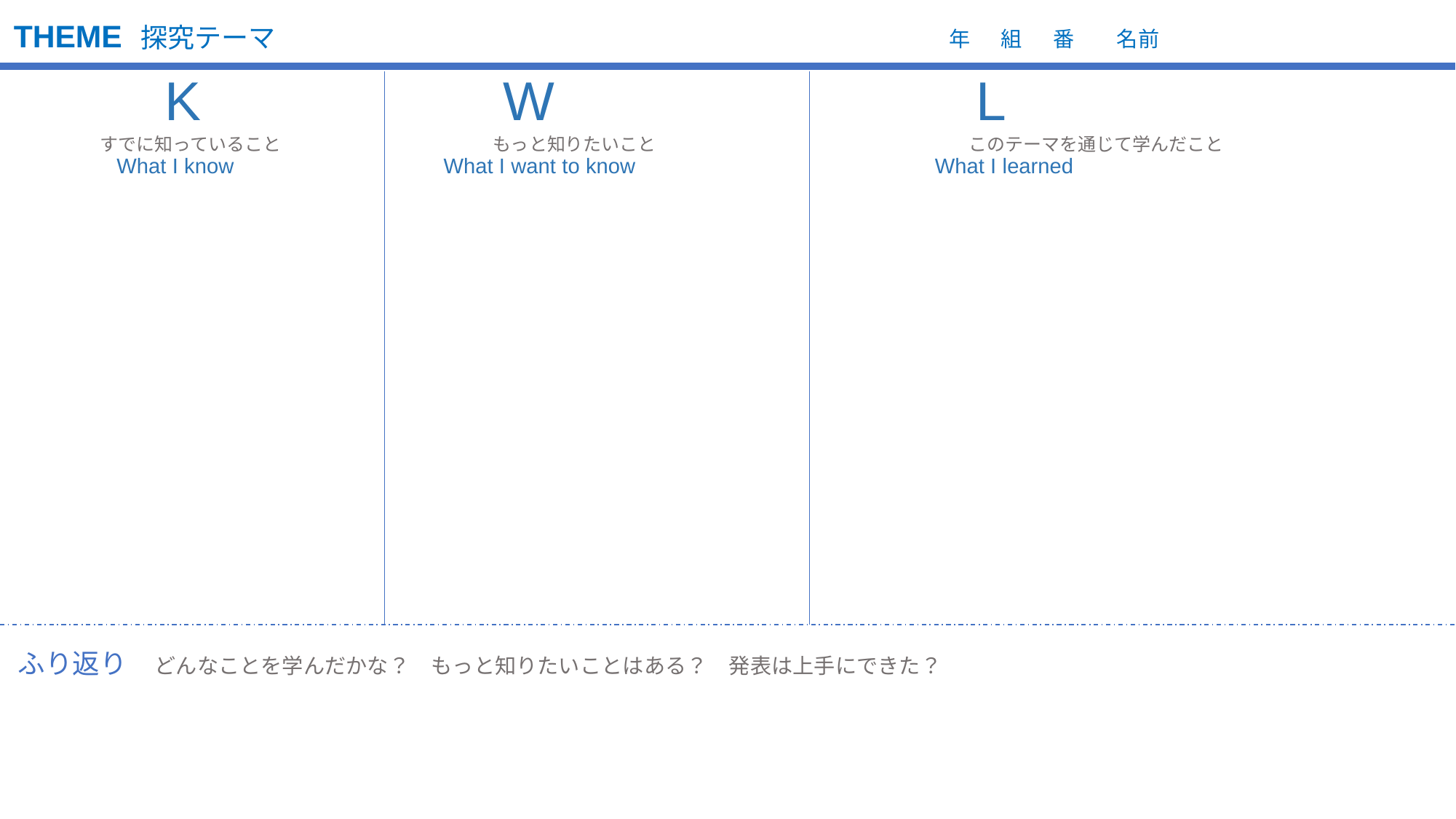

THEME　探究テーマ

             年　  組　  番　　名前
K                    W                            L
　　　　すでに知っていること            　　　　　　　　　もっと知りたいこと　　　　　　　　　　　　　　　　　 このテーマを通じて学んだこと

    What I know                                   What I want to know                                                  What I learned

ふり返り　どんなことを学んだかな？　もっと知りたいことはある？　発表は上手にできた？